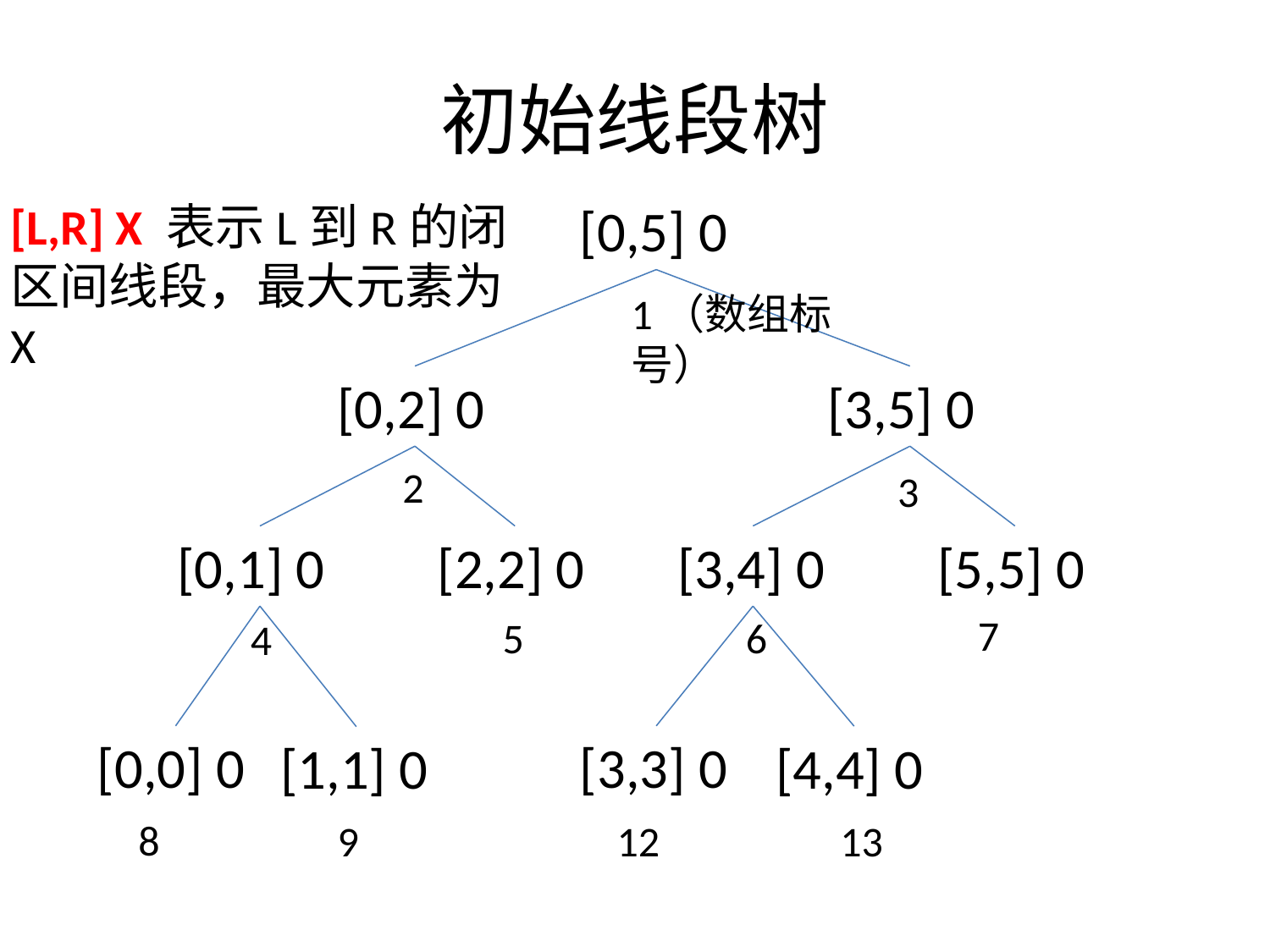

# 初始线段树
[L,R] X 表示L到R的闭区间线段，最大元素为X
[0,5] 0
1（数组标号）
[0,2] 0
[3,5] 0
2
3
[5,5] 0
[3,4] 0
[0,1] 0
[2,2] 0
7
6
5
4
[0,0] 0
[3,3] 0
[4,4] 0
[1,1] 0
8
9
12
13